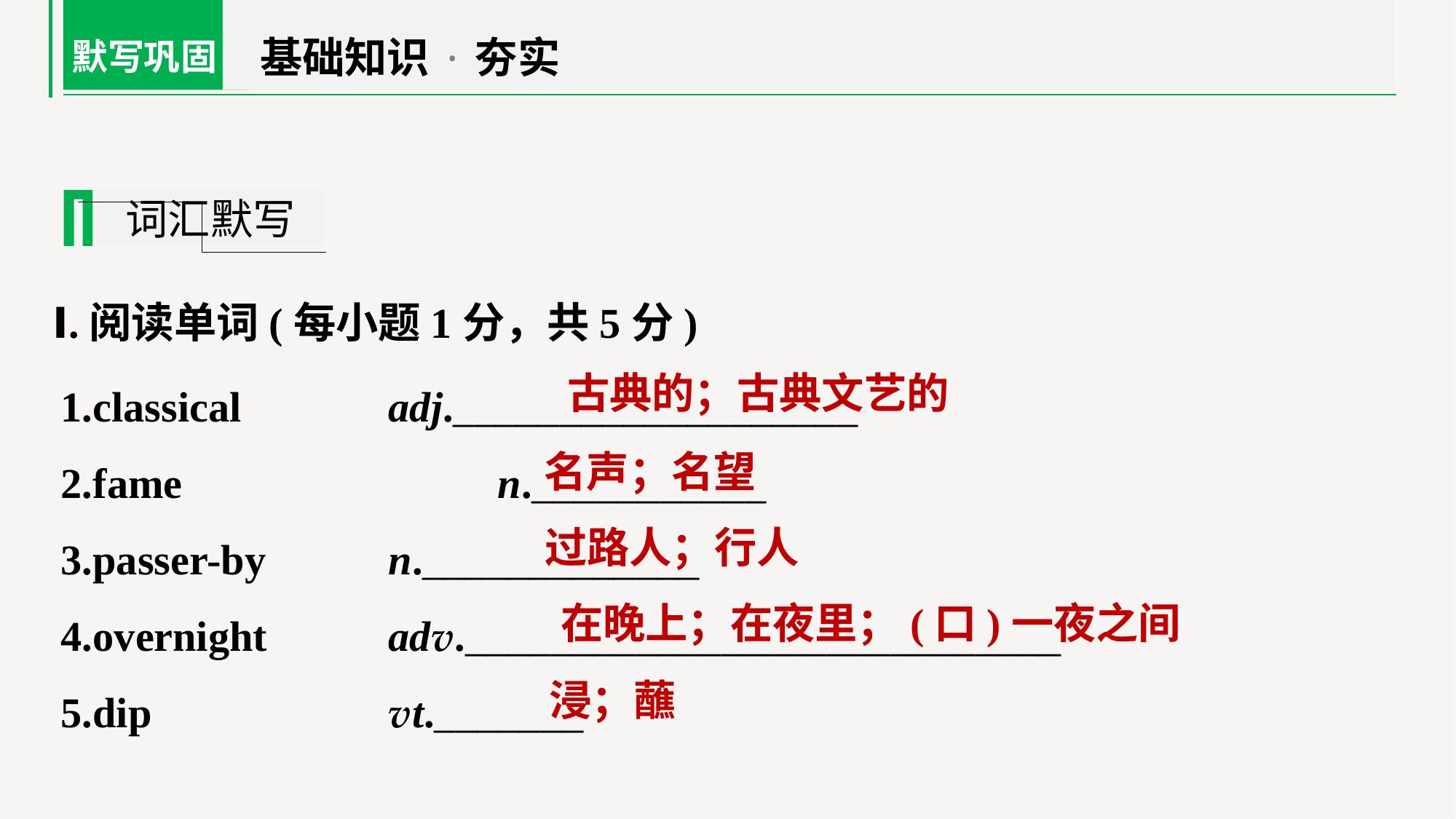

基础知识·夯实
默写巩固
词汇默写

Ⅰ.阅读单词(每小题1分，共5分)
1.classical 		adj.___________________
2.fame 			n.___________
3.passer-by 		n._____________
4.overnight 		adv.____________________________
5.dip 			vt._______
古典的；古典文艺的
名声；名望
过路人；行人
在晚上；在夜里；(口)一夜之间
浸；蘸